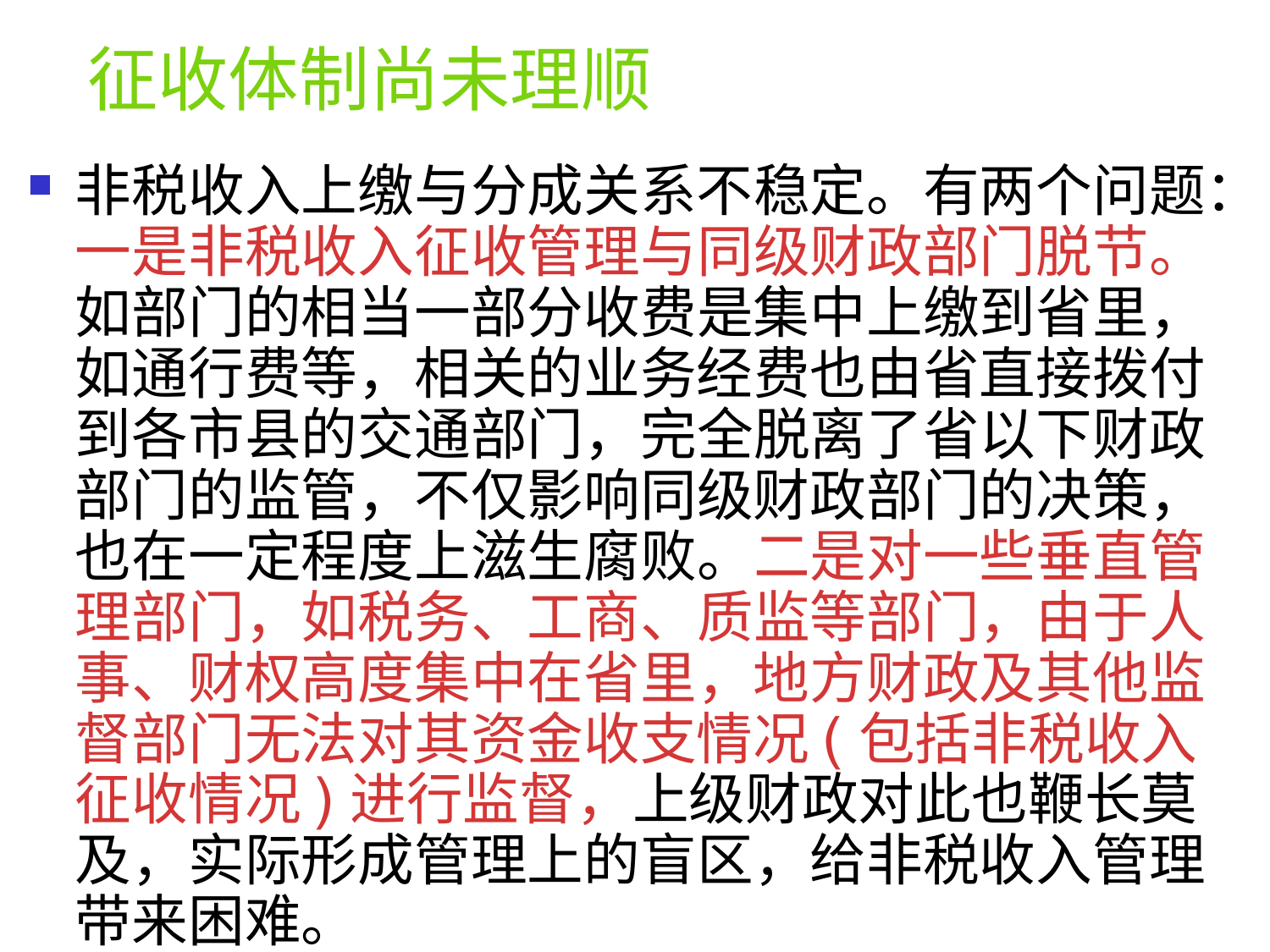

# 征收体制尚未理顺
非税收入上缴与分成关系不稳定。有两个问题：一是非税收入征收管理与同级财政部门脱节。如部门的相当一部分收费是集中上缴到省里，如通行费等，相关的业务经费也由省直接拨付到各市县的交通部门，完全脱离了省以下财政部门的监管，不仅影响同级财政部门的决策，也在一定程度上滋生腐败。二是对一些垂直管理部门，如税务、工商、质监等部门，由于人事、财权高度集中在省里，地方财政及其他监督部门无法对其资金收支情况(包括非税收入征收情况)进行监督，上级财政对此也鞭长莫及，实际形成管理上的盲区，给非税收入管理带来困难。